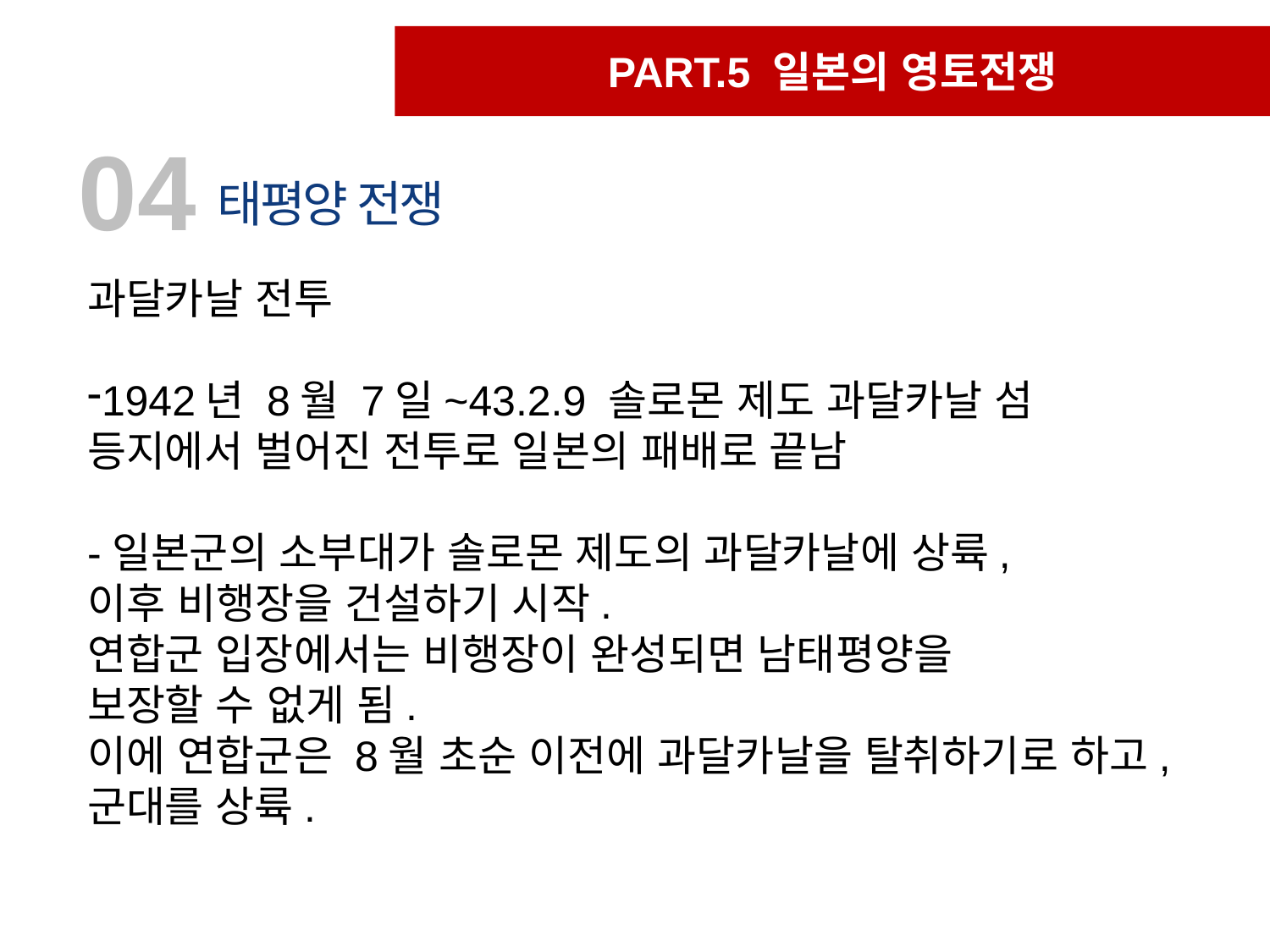

PART.5 일본의 영토전쟁
04
태평양 전쟁
과달카날 전투

1942년 8월 7일~43.2.9 솔로몬 제도 과달카날 섬
등지에서 벌어진 전투로 일본의 패배로 끝남

-일본군의 소부대가 솔로몬 제도의 과달카날에 상륙,
이후 비행장을 건설하기 시작.
연합군 입장에서는 비행장이 완성되면 남태평양을
보장할 수 없게 됨.
이에 연합군은 8월 초순 이전에 과달카날을 탈취하기로 하고, 군대를 상륙.